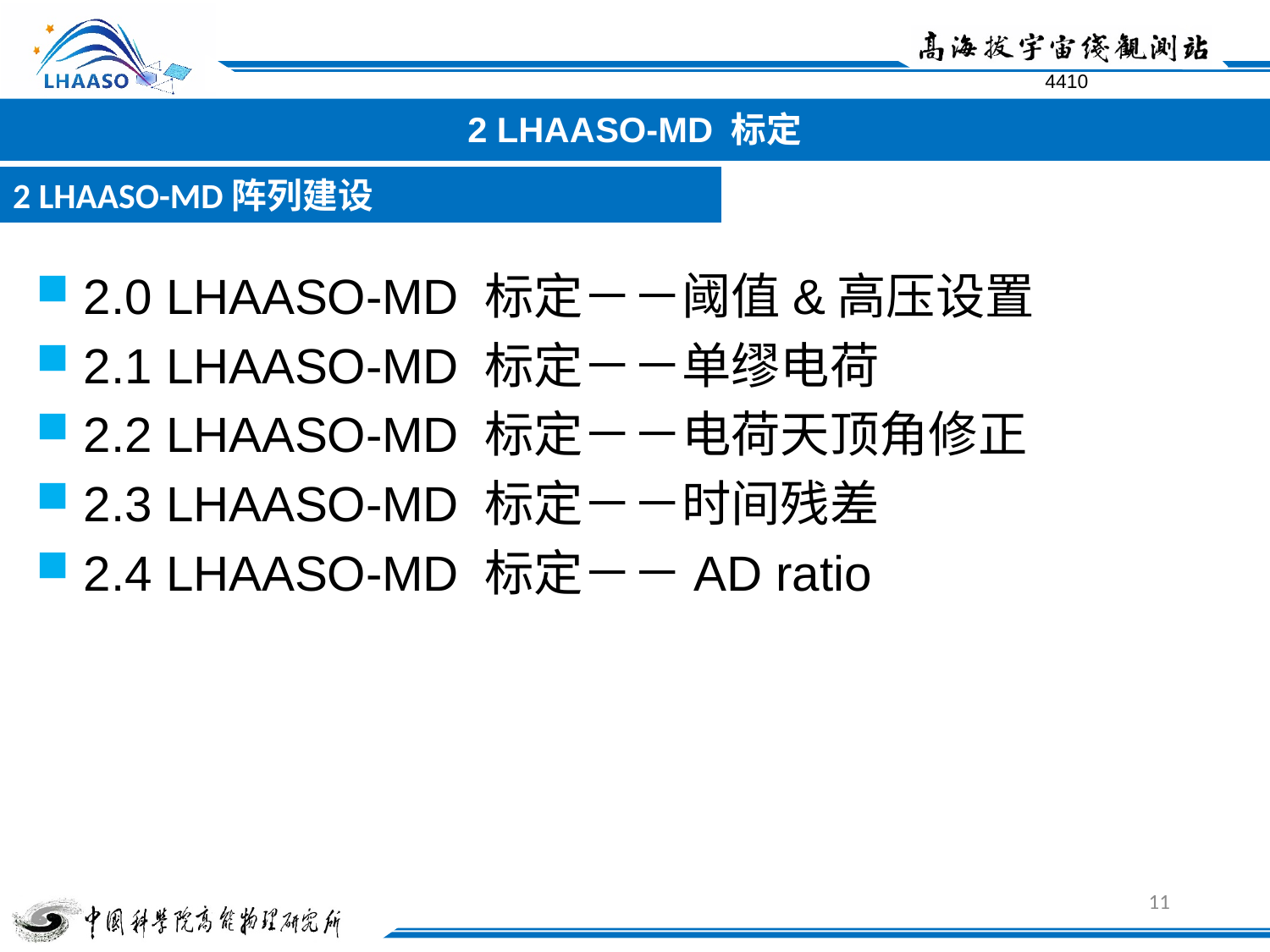

2 LHAASO-MD 标定
2 LHAASO-MD阵列建设
2.0 LHAASO-MD 标定－－阈值&高压设置
2.1 LHAASO-MD 标定－－单缪电荷
2.2 LHAASO-MD 标定－－电荷天顶角修正
2.3 LHAASO-MD 标定－－时间残差
2.4 LHAASO-MD 标定－－AD ratio

11